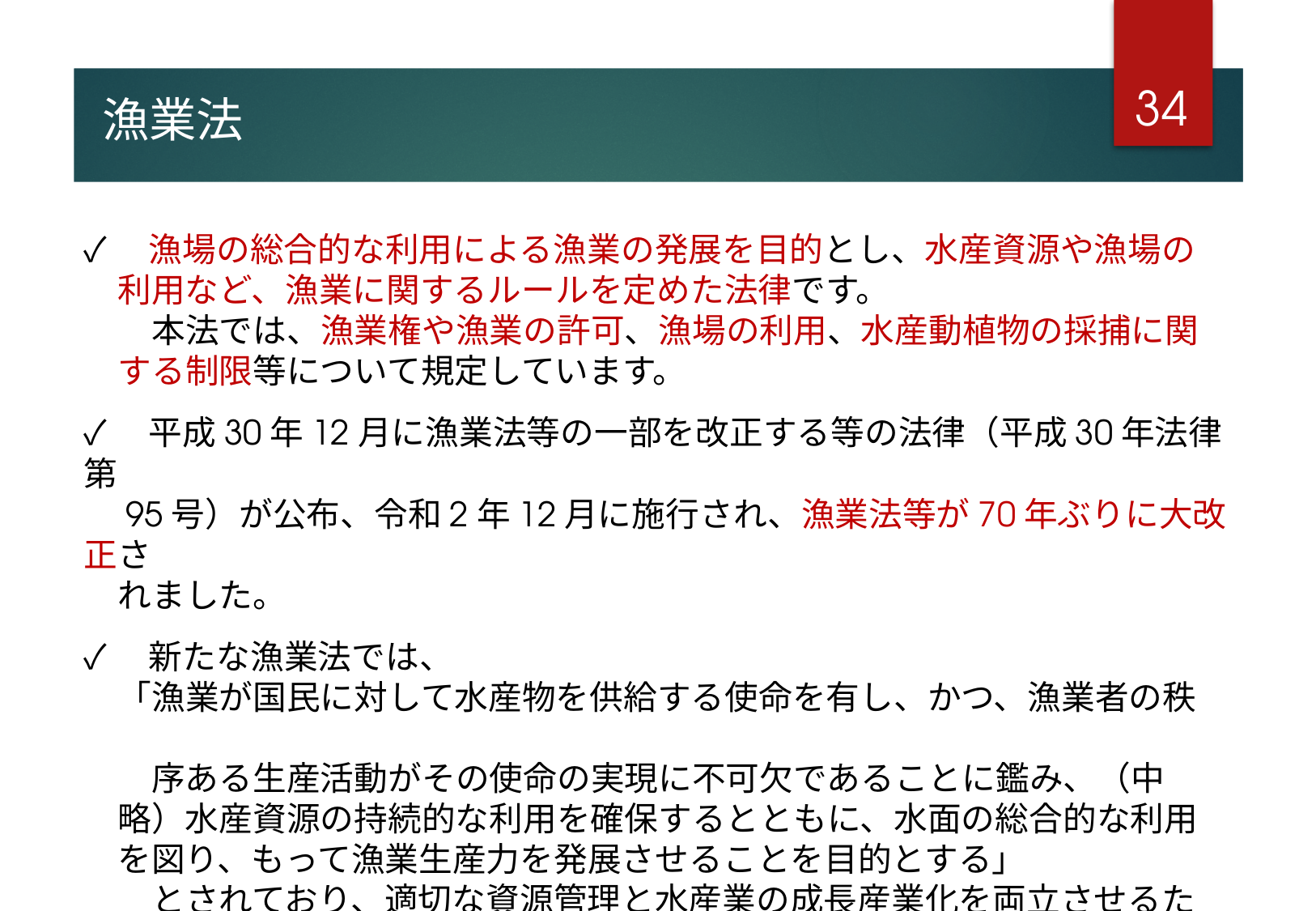

34
漁業法

✓　漁場の総合的な利用による漁業の発展を目的とし、水産資源や漁場の
　利用など、漁業に関するルールを定めた法律です。
　　本法では、漁業権や漁業の許可、漁場の利用、水産動植物の採捕に関
　する制限等について規定しています。

✓　平成30年12月に漁業法等の一部を改正する等の法律（平成30年法律第
　95号）が公布、令和2年12月に施行され、漁業法等が70年ぶりに大改正さ
　れました。

✓　新たな漁業法では、
　「漁業が国民に対して水産物を供給する使命を有し、かつ、漁業者の秩
　　序ある生産活動がその使命の実現に不可欠であることに鑑み、（中
　略）水産資源の持続的な利用を確保するとともに、水面の総合的な利用
　を図り、もって漁業生産力を発展させることを目的とする」
　　とされており、適切な資源管理と水産業の成長産業化を両立させるた
　め、資源管理措置、漁業許可、免許制度等の漁業生産に関する基本的制
　度の見直しが行われました。
# Ⅰ.●●